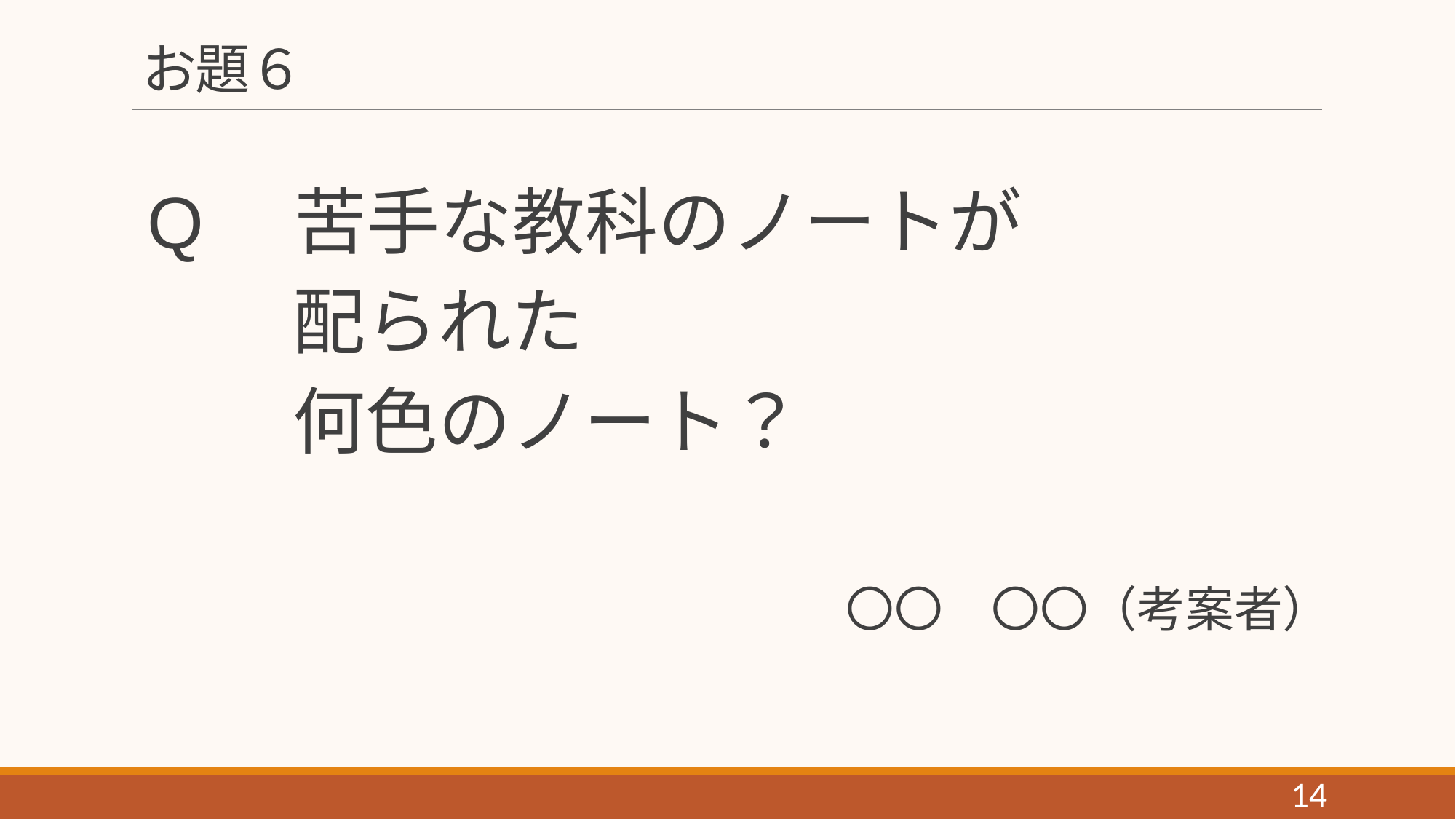

# お題６
Q　苦手な教科のノートが
　　 配られた
　　 何色のノート？

〇〇　〇〇（考案者）
14